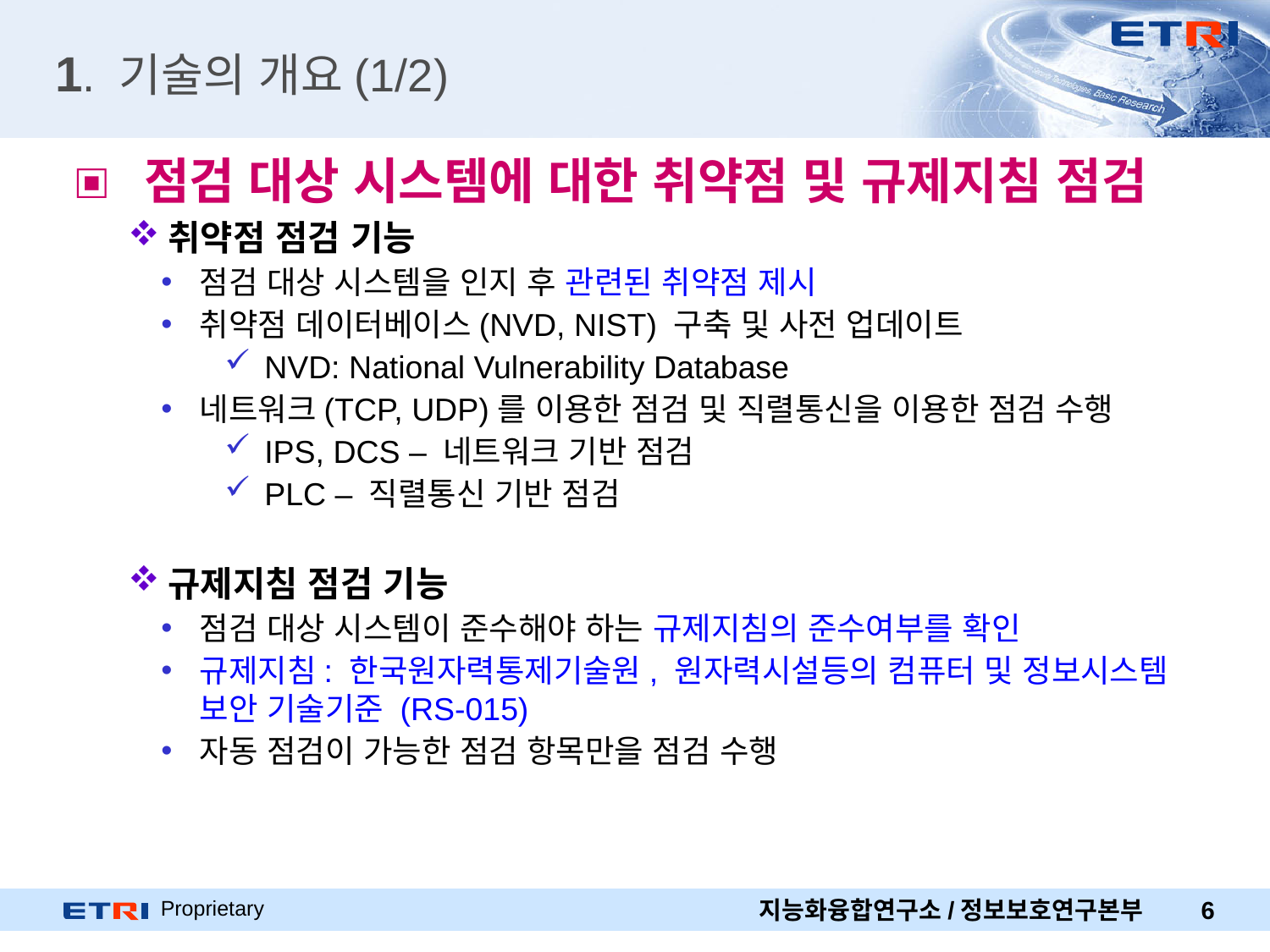

# 1. 기술의 개요(1/2)
 점검 대상 시스템에 대한 취약점 및 규제지침 점검
취약점 점검 기능
점검 대상 시스템을 인지 후 관련된 취약점 제시
취약점 데이터베이스(NVD, NIST) 구축 및 사전 업데이트
NVD: National Vulnerability Database
네트워크(TCP, UDP)를 이용한 점검 및 직렬통신을 이용한 점검 수행
IPS, DCS – 네트워크 기반 점검
PLC – 직렬통신 기반 점검

규제지침 점검 기능
점검 대상 시스템이 준수해야 하는 규제지침의 준수여부를 확인
규제지침: 한국원자력통제기술원, 원자력시설등의 컴퓨터 및 정보시스템 보안 기술기준 (RS-015)
자동 점검이 가능한 점검 항목만을 점검 수행
지능화융합연구소/정보보호연구본부
6